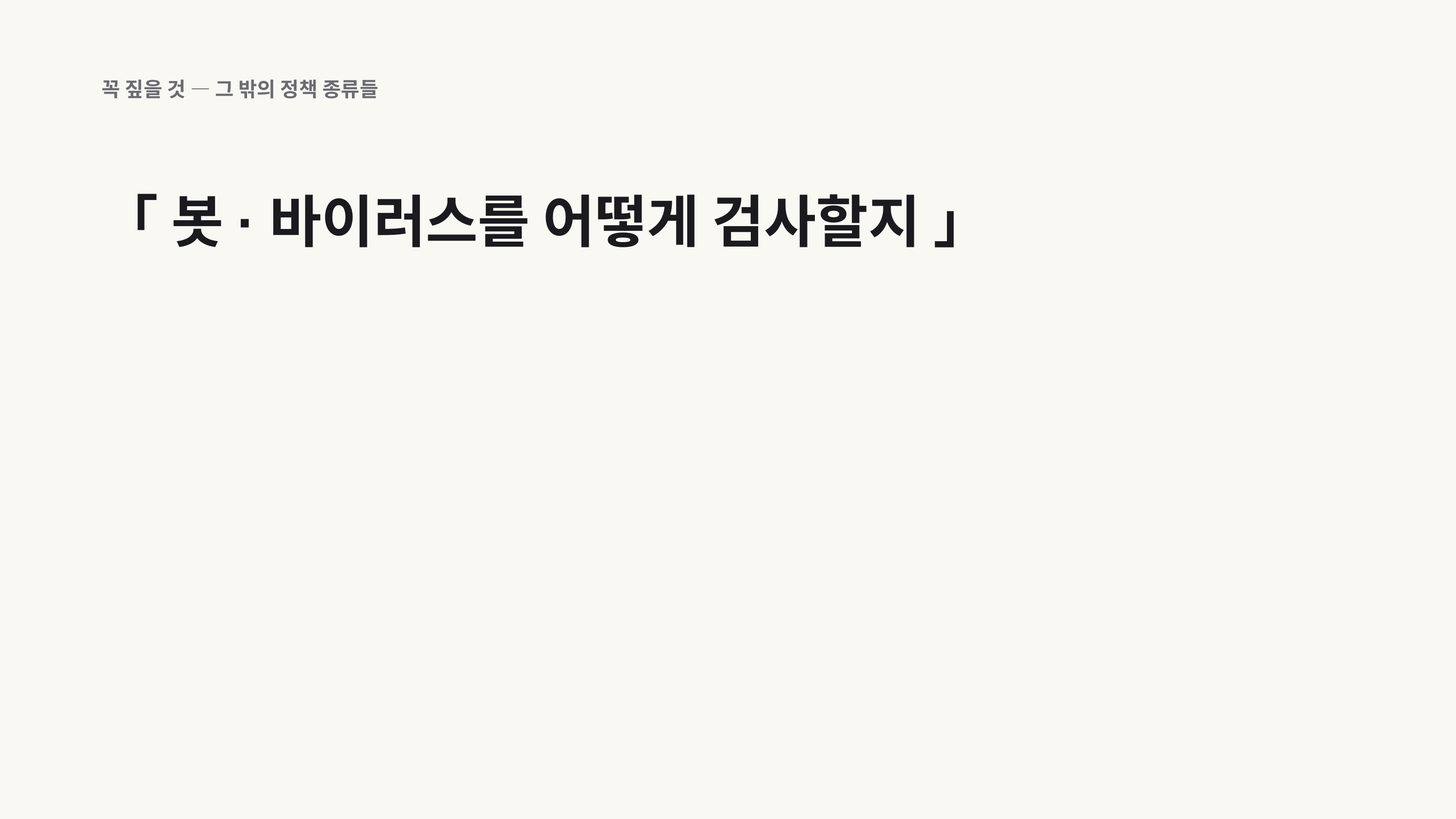

꼭 짚을 것 — 그 밖의 정책 종류들
「 봇·바이러스를 어떻게 검사할지 」